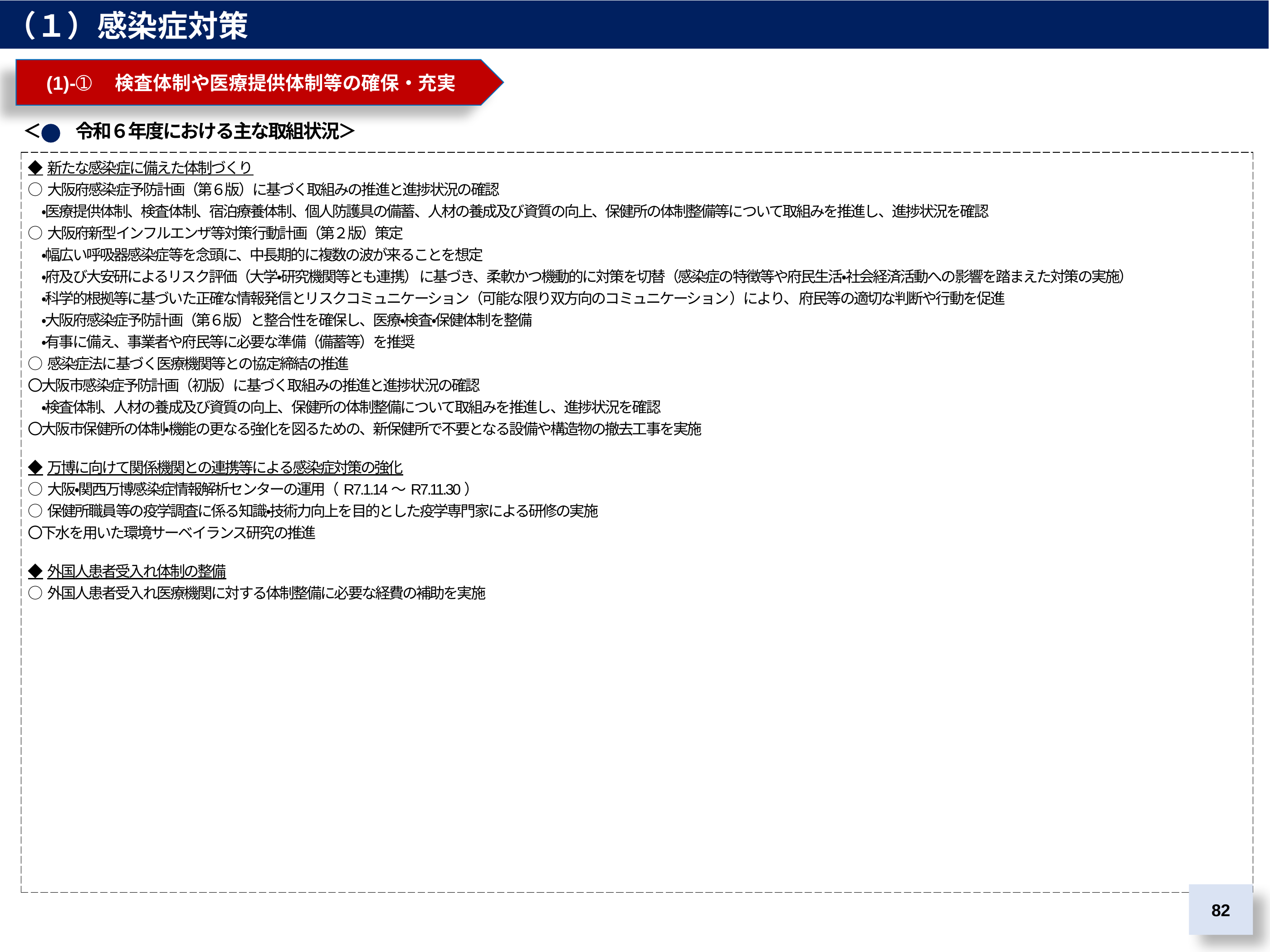

（１）感染症対策
　(1)-➀　検査体制や医療提供体制等の確保・充実
＜　　令和６年度における主な取組状況＞

| ◆新たな感染症に備えた体制づくり ○大阪府感染症予防計画（第６版）に基づく取組みの推進と進捗状況の確認 　・医療提供体制、検査体制、宿泊療養体制、個人防護具の備蓄、人材の養成及び資質の向上、保健所の体制整備等について取組みを推進し、進捗状況を確認 ○大阪府新型インフルエンザ等対策行動計画（第２版）策定 　・幅広い呼吸器感染症等を念頭に、中長期的に複数の波が来ることを想定 　・府及び大安研によるリスク評価（大学・研究機関等とも連携） に基づき、柔軟かつ機動的に対策を切替（感染症の特徴等や府民生活・社会経済活動への影響を踏まえた対策の実施） 　・科学的根拠等に基づいた正確な情報発信とリスクコミュニケーション（可能な限り双方向のコミュニケーション ）により、 府民等の適切な判断や行動を促進 　・大阪府感染症予防計画（第６版）と整合性を確保し、医療・検査・保健体制を整備 　・有事に備え、事業者や府民等に必要な準備（備蓄等）を推奨 ○感染症法に基づく医療機関等との協定締結の推進 〇大阪市感染症予防計画（初版）に基づく取組みの推進と進捗状況の確認 　・検査体制、人材の養成及び資質の向上、保健所の体制整備について取組みを推進し、進捗状況を確認 〇大阪市保健所の体制・機能の更なる強化を図るための、新保健所で不要となる設備や構造物の撤去工事を実施 ◆万博に向けて関係機関との連携等による感染症対策の強化 ○大阪・関西万博感染症情報解析センターの運用（R7.1.14～R7.11.30） ○保健所職員等の疫学調査に係る知識・技術力向上を目的とした疫学専門家による研修の実施 〇下水を用いた環境サーベイランス研究の推進 ◆外国人患者受入れ体制の整備 ○外国人患者受入れ医療機関に対する体制整備に必要な経費の補助を実施 |
| --- |
82